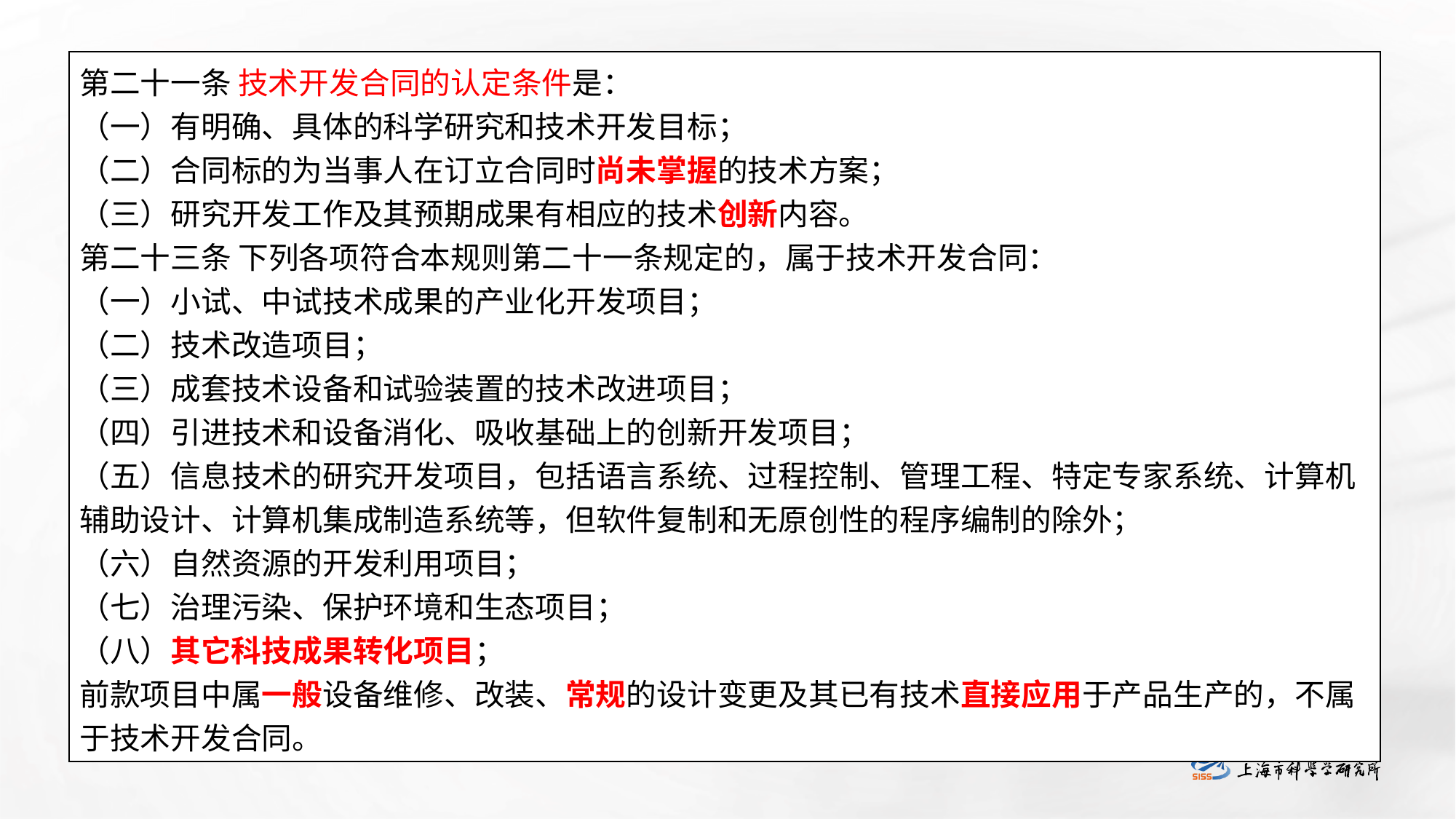

第二十一条 技术开发合同的认定条件是： 
（一）有明确、具体的科学研究和技术开发目标； 
（二）合同标的为当事人在订立合同时尚未掌握的技术方案； 
（三）研究开发工作及其预期成果有相应的技术创新内容。
第二十三条 下列各项符合本规则第二十一条规定的，属于技术开发合同： 
（一）小试、中试技术成果的产业化开发项目； 
（二）技术改造项目； 
（三）成套技术设备和试验装置的技术改进项目； 
（四）引进技术和设备消化、吸收基础上的创新开发项目； 
（五）信息技术的研究开发项目，包括语言系统、过程控制、管理工程、特定专家系统、计算机辅助设计、计算机集成制造系统等，但软件复制和无原创性的程序编制的除外； 
（六）自然资源的开发利用项目； 
（七）治理污染、保护环境和生态项目； 
（八）其它科技成果转化项目； 
前款项目中属一般设备维修、改装、常规的设计变更及其已有技术直接应用于产品生产的，不属于技术开发合同。